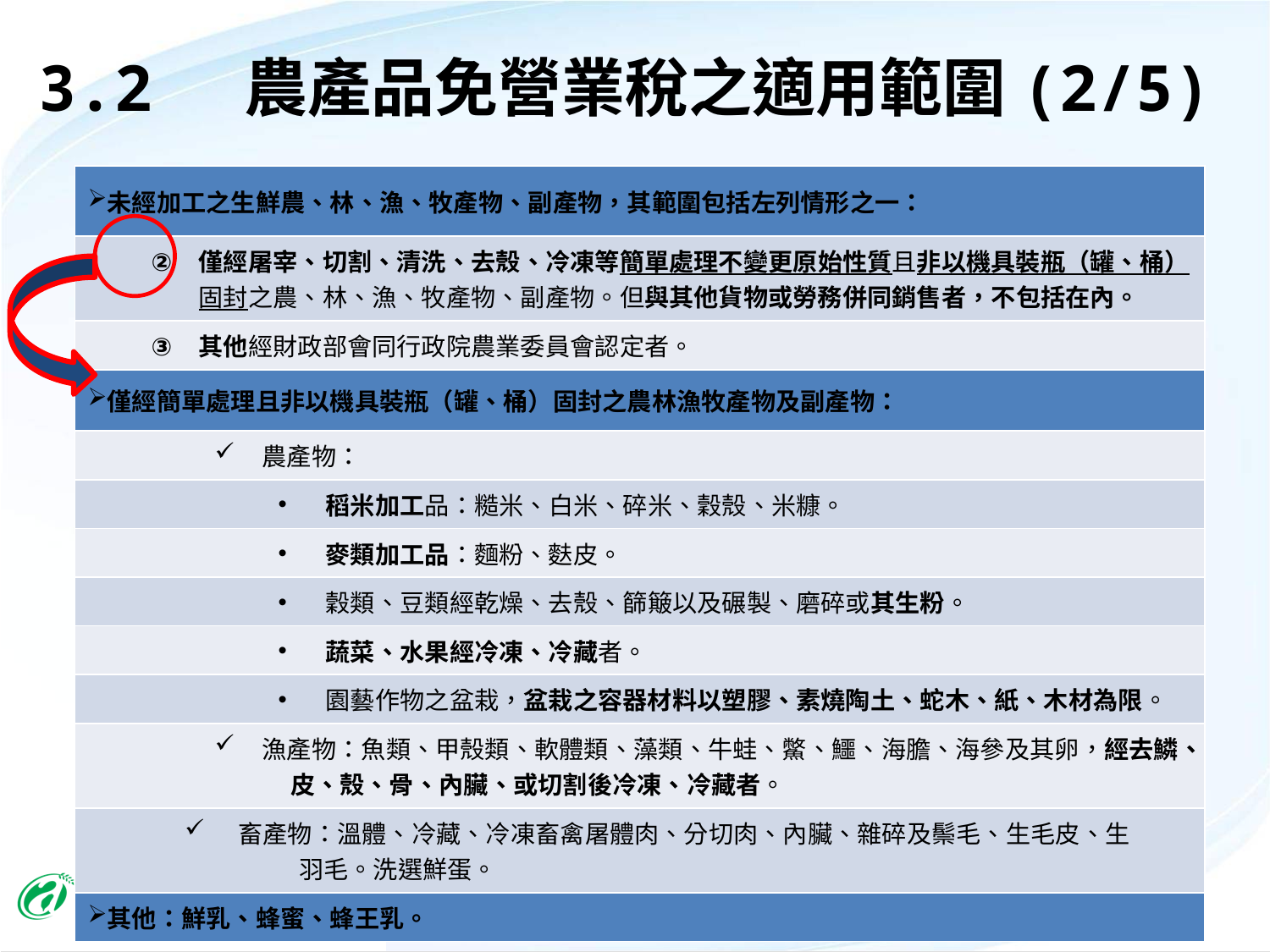

3.2  農產品免營業稅之適用範圍(2/5)
| 未經加工之生鮮農、林、漁、牧產物、副產物，其範圍包括左列情形之一： |
| --- |
| 僅經屠宰、切割、清洗、去殼、冷凍等簡單處理不變更原始性質且非以機具裝瓶（罐、桶）固封之農、林、漁、牧產物、副產物。但與其他貨物或勞務併同銷售者，不包括在內。 |
| 其他經財政部會同行政院農業委員會認定者。 |
| 僅經簡單處理且非以機具裝瓶（罐、桶）固封之農林漁牧產物及副產物： |
| 農產物： |
| 稻米加工品：糙米、白米、碎米、穀殼、米糠。 |
| 麥類加工品：麵粉、麩皮。 |
| 穀類、豆類經乾燥、去殼、篩簸以及碾製、磨碎或其生粉。 |
| 蔬菜、水果經冷凍、冷藏者。 |
| 園藝作物之盆栽，盆栽之容器材料以塑膠、素燒陶土、蛇木、紙、木材為限。 |
| 漁產物：魚類、甲殼類、軟體類、藻類、牛蛙、鱉、鱷、海膽、海參及其卵，經去鱗、 皮、殼、骨、內臟、或切割後冷凍、冷藏者。 |
| 畜產物：溫體、冷藏、冷凍畜禽屠體肉、分切肉、內臟、雜碎及鬃毛、生毛皮、生 羽毛。洗選鮮蛋。 |
| 其他：鮮乳、蜂蜜、蜂王乳。 |